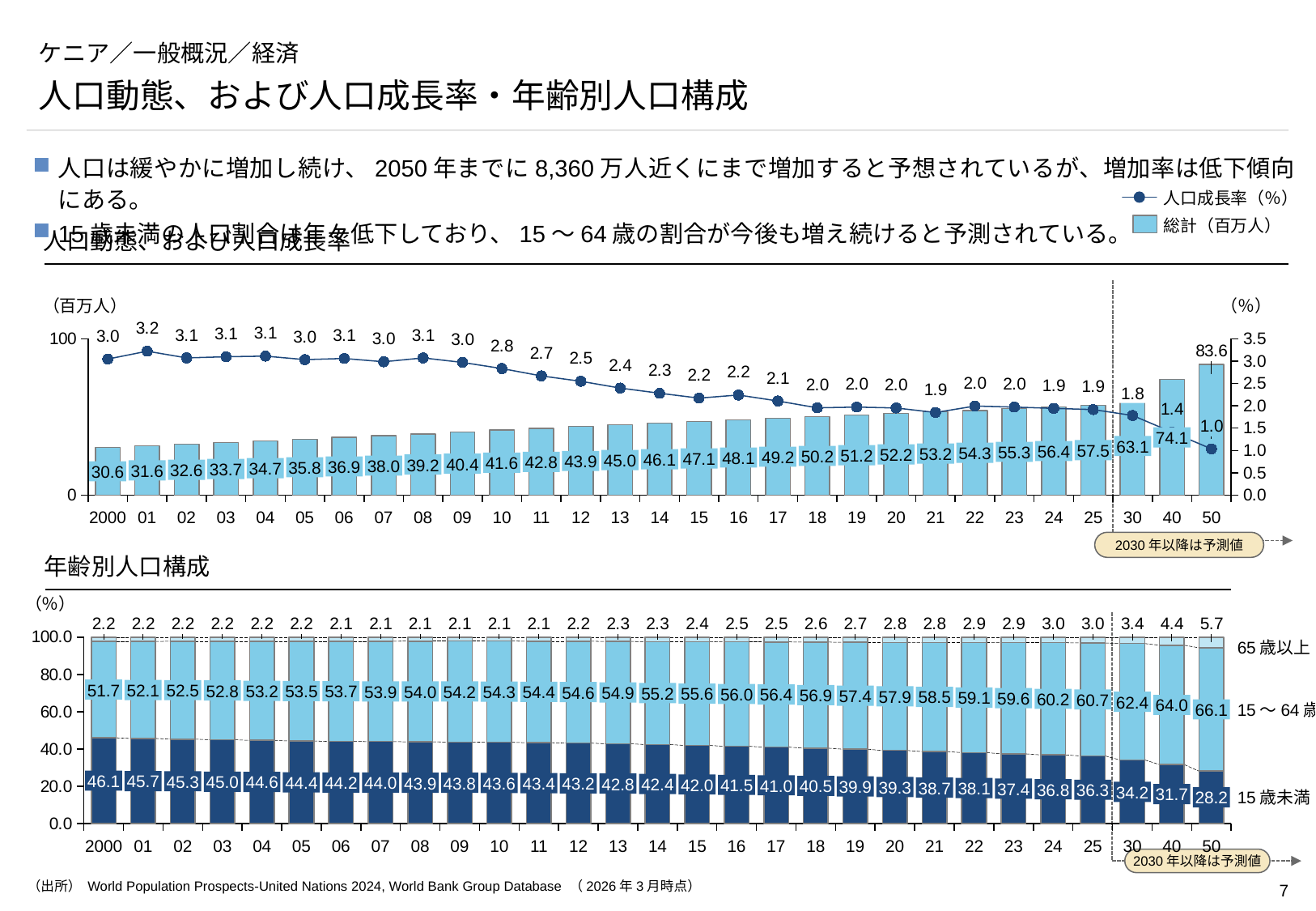

# ケニア／一般概況／経済
人口動態、および人口成長率・年齢別人口構成
人口は緩やかに増加し続け、2050年までに8,360万人近くにまで増加すると予想されているが、増加率は低下傾向にある。
15歳未満の人口割合は年々低下しており、15～64歳の割合が今後も増え続けると予測されている。
人口成長率（％）

総計（百万人）

人口動態、および人口成長率

2030年以降は予測値
（百万人）
（％）

### Chart

| Category |  |  |
|---|---|---|
1.8
74.1
63.1
57.5
56.4
55.3
54.3
53.2
52.2
51.2
50.2
49.2
48.1
47.1
46.1
45.0
43.9
42.8
41.6
40.4
39.2
38.0
36.9
35.8
34.7
33.7
32.6
31.6
30.6
2000
01
02
03
04
05
06
07
08
09
10
11
12
13
14
15
16
17
18
19
20
21
22
23
24
25
30
40
50
年齢別人口構成
（％）

### Chart

| Category |  |  |  |
|---|---|---|---|
2030年以降は予測値
65歳以上
51.7
52.1
52.5
52.8
53.2
53.5
53.7
53.9
54.0
54.2
54.3
54.4
54.6
54.9
55.2
55.6
56.0
56.4
56.9
57.4
57.9
58.5
59.1
59.6
60.2
60.7
62.4
64.0
66.1
15～64歳
46.1
45.7
45.3
45.0
44.6
44.4
44.2
44.0
43.9
43.8
43.6
43.4
43.2
42.8
42.4
42.0
41.5
41.0
40.5
39.9
39.3
38.7
38.1
37.4
36.8
36.3
34.2
31.7
28.2
15歳未満
2000
01
02
03
04
05
06
07
08
09
10
11
12
13
14
15
16
17
18
19
20
21
22
23
24
25
30
40
50
（出所） World Population Prospects-United Nations 2024, World Bank Group Database （2026年3月時点）